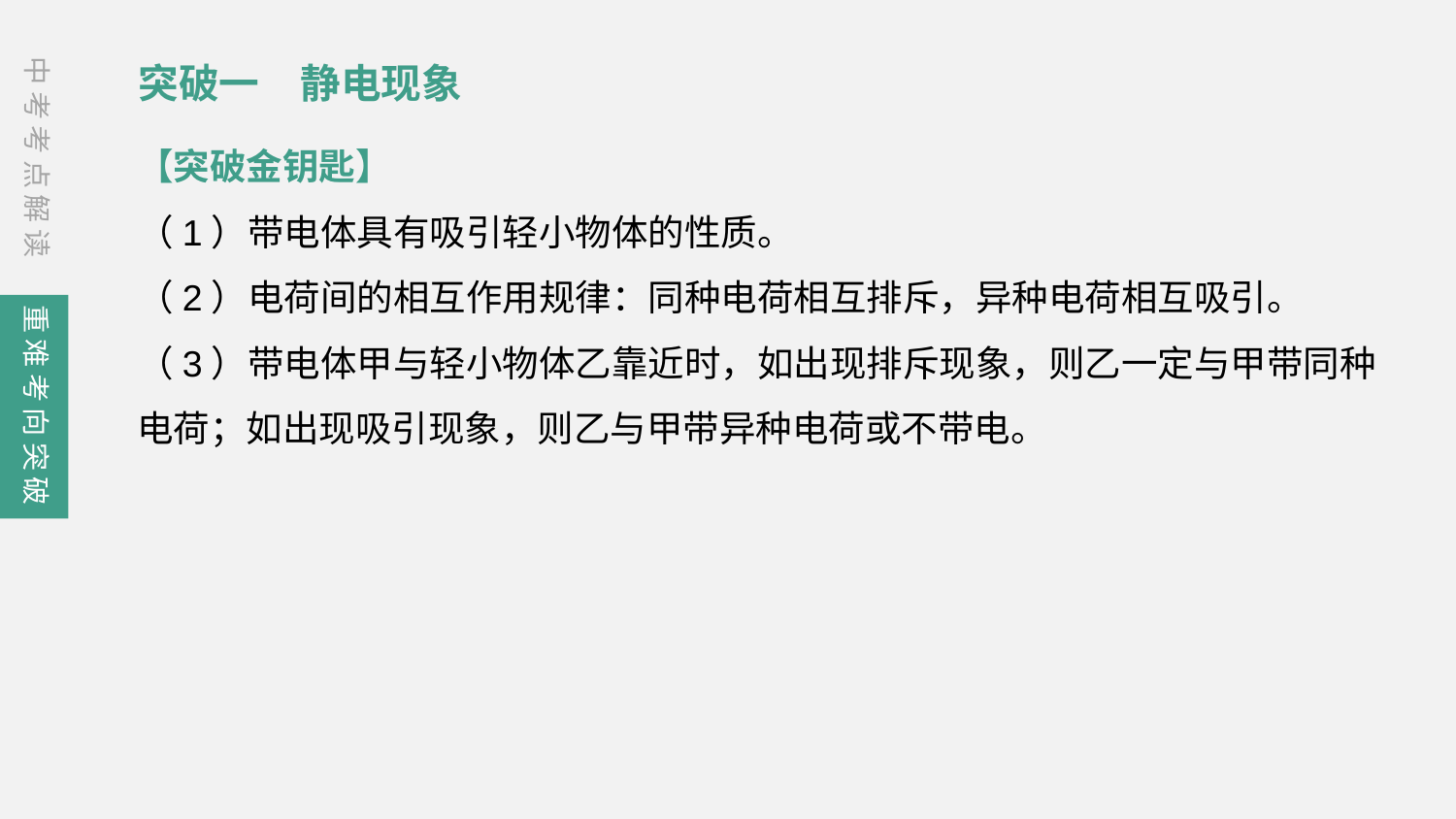

中考考点解读
突破一　静电现象
【突破金钥匙】
（1）带电体具有吸引轻小物体的性质。
（2）电荷间的相互作用规律：同种电荷相互排斥，异种电荷相互吸引。
（3）带电体甲与轻小物体乙靠近时，如出现排斥现象，则乙一定与甲带同种电荷；如出现吸引现象，则乙与甲带异种电荷或不带电。
重难考向突破